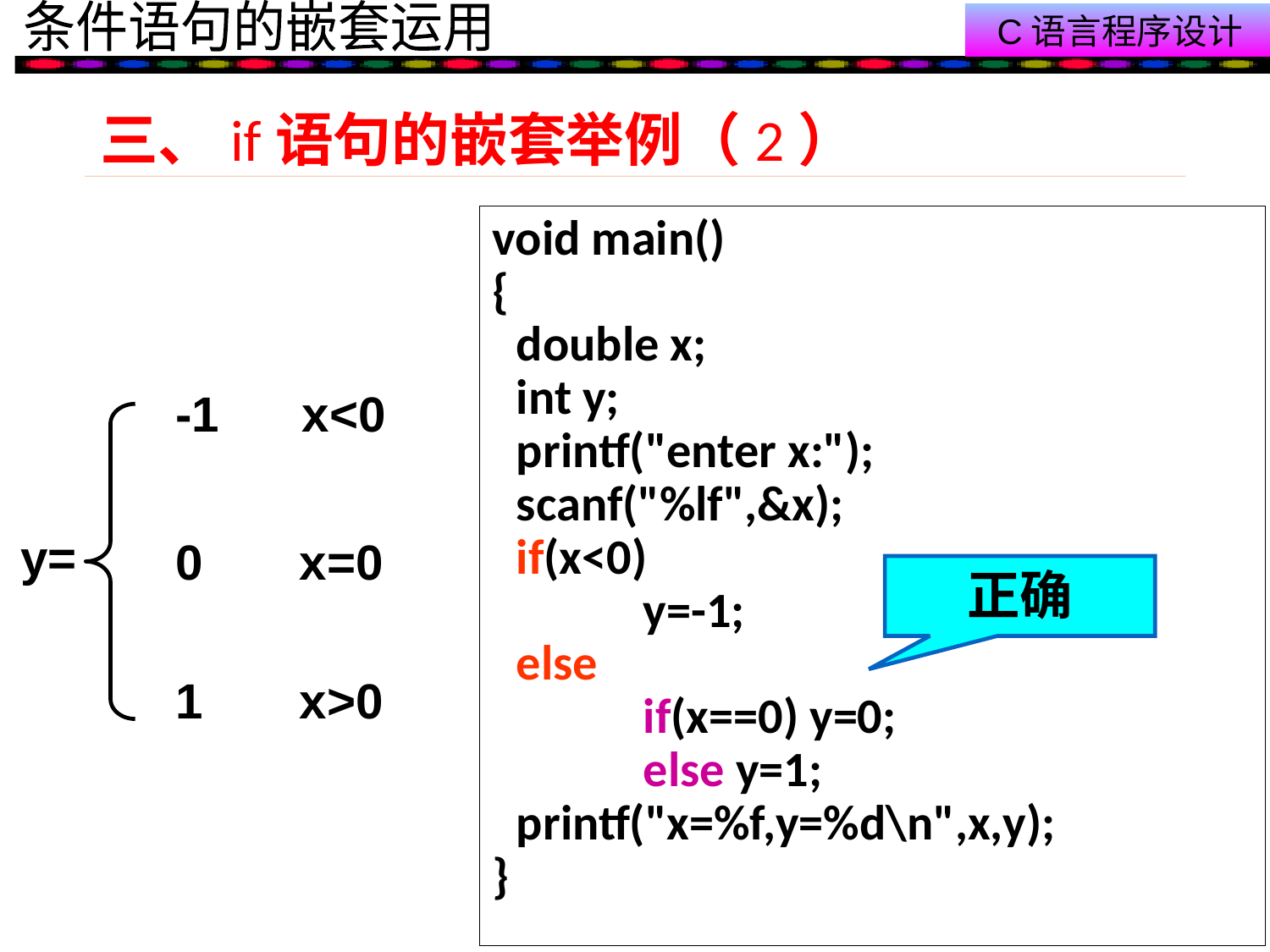

# 三、if语句的嵌套举例（2）
void main()
{
	double x;
	int y;
	printf("enter x:");
	scanf("%lf",&x);
	if(x<0)
		y=-1;
	else
		if(x==0) y=0;
		else y=1;
	printf("x=%f,y=%d\n",x,y);
}
 -1      x<0

y=
0       x=0
1       x>0
正确